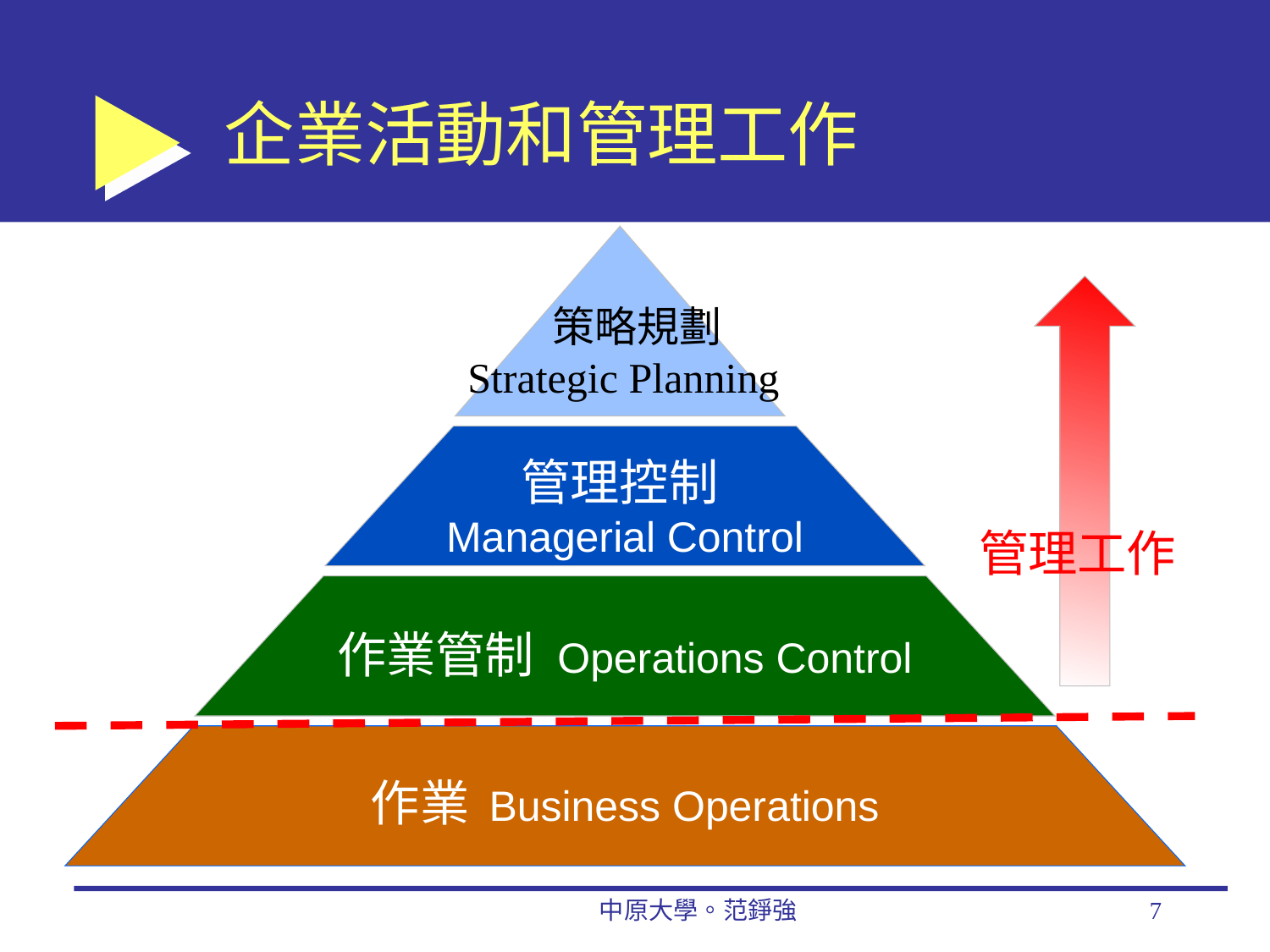

# 企業活動和管理工作

策略規劃
Strategic Planning
管理控制
Managerial Control
管理工作
作業管制 Operations Control
作業 Business Operations
中原大學。范錚強
7